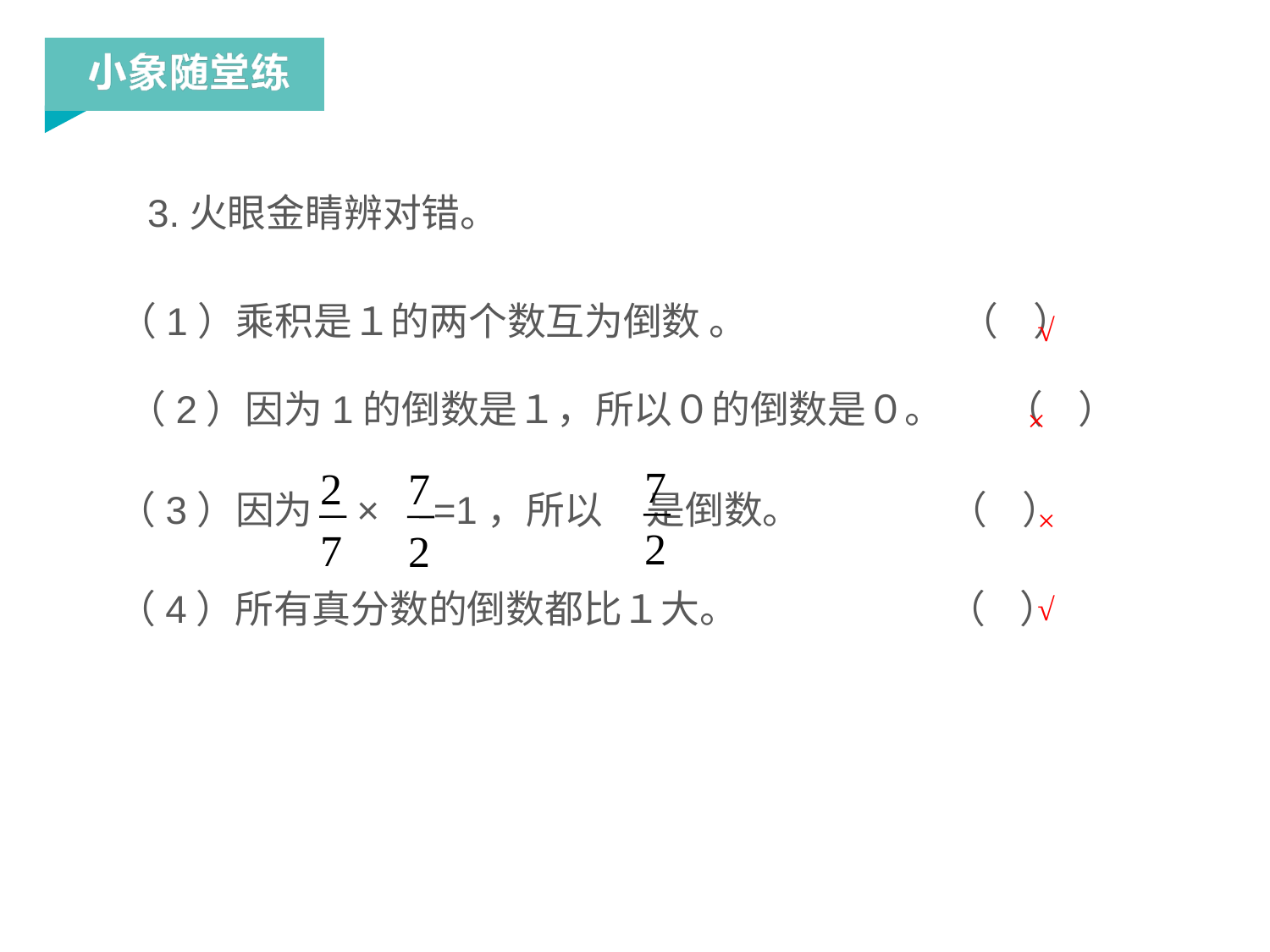

3.火眼金睛辨对错。
（1）乘积是１的两个数互为倒数 。  　　    　     （    ）
√
（2）因为1的倒数是１，所以０的倒数是０。       （    ）
×

7

2

2

7

7

2
（3）因为    ×     =1，所以     是倒数。                 （    ）
×
√
（4）所有真分数的倒数都比１大。                        （    ）